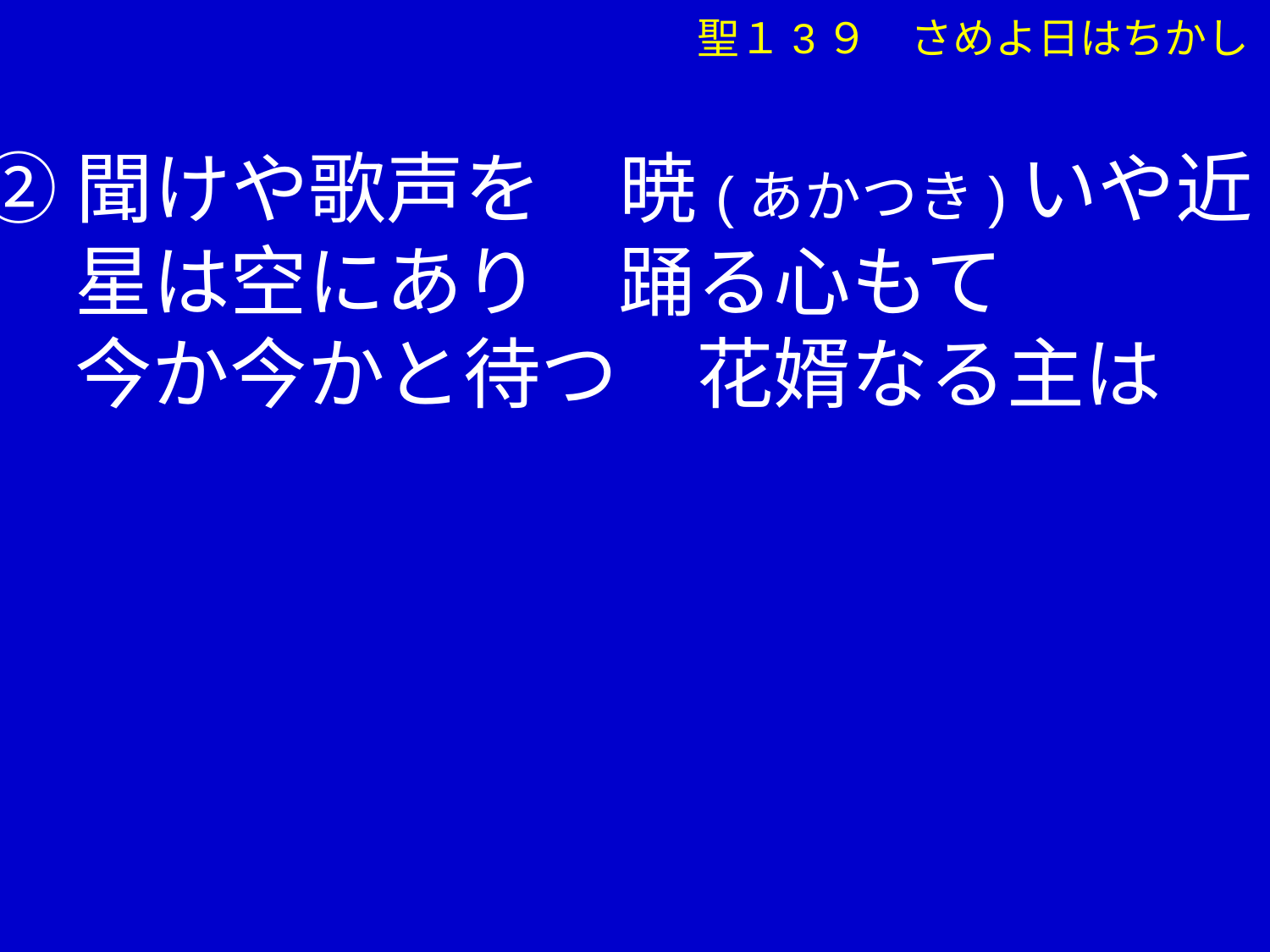

聖１3９　さめよ日はちかし

②聞けや歌声を　暁(あかつき)いや近し
　 星は空にあり　踊る心もて
　 今か今かと待つ　花婿なる主は